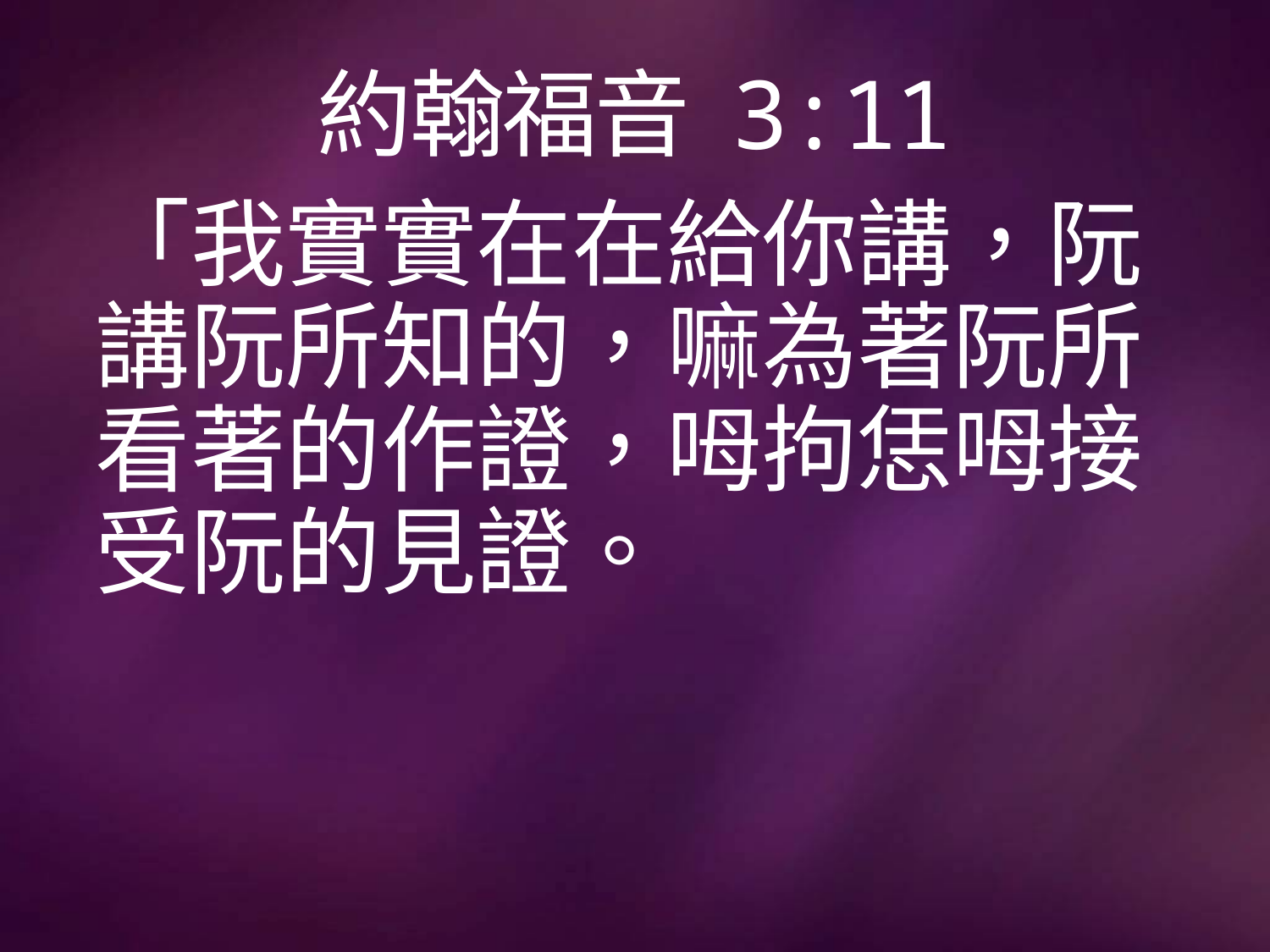

# 約翰福音 3:11
「我實實在在給你講，阮講阮所知的，嘛為著阮所看著的作證，呣拘恁呣接受阮的見證。